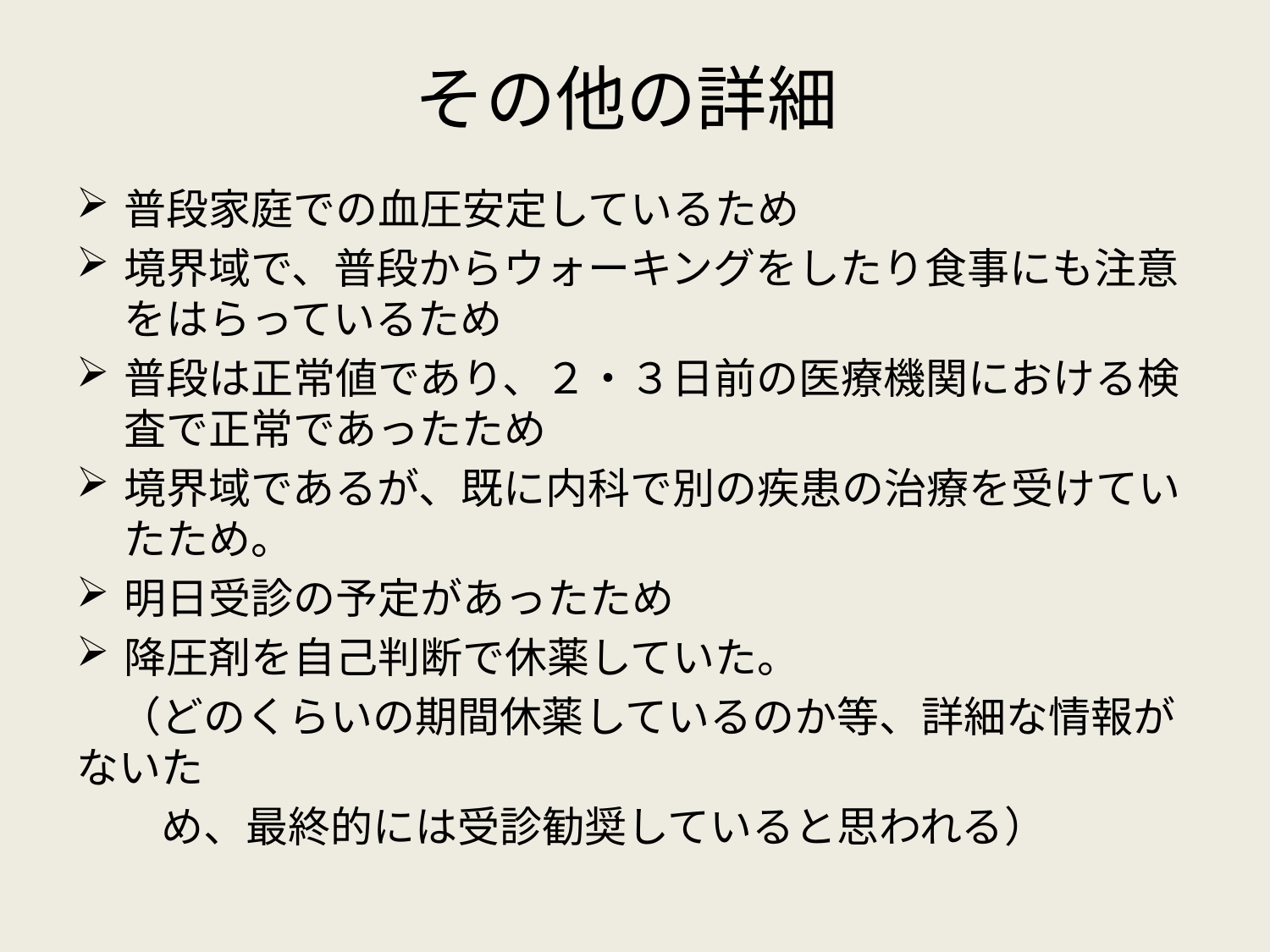

# その他の詳細
普段家庭での血圧安定しているため
境界域で、普段からウォーキングをしたり食事にも注意をはらっているため
普段は正常値であり、２・３日前の医療機関における検査で正常であったため
境界域であるが、既に内科で別の疾患の治療を受けていたため。
明日受診の予定があったため
降圧剤を自己判断で休薬していた。
　（どのくらいの期間休薬しているのか等、詳細な情報がないた
　　め、最終的には受診勧奨していると思われる）